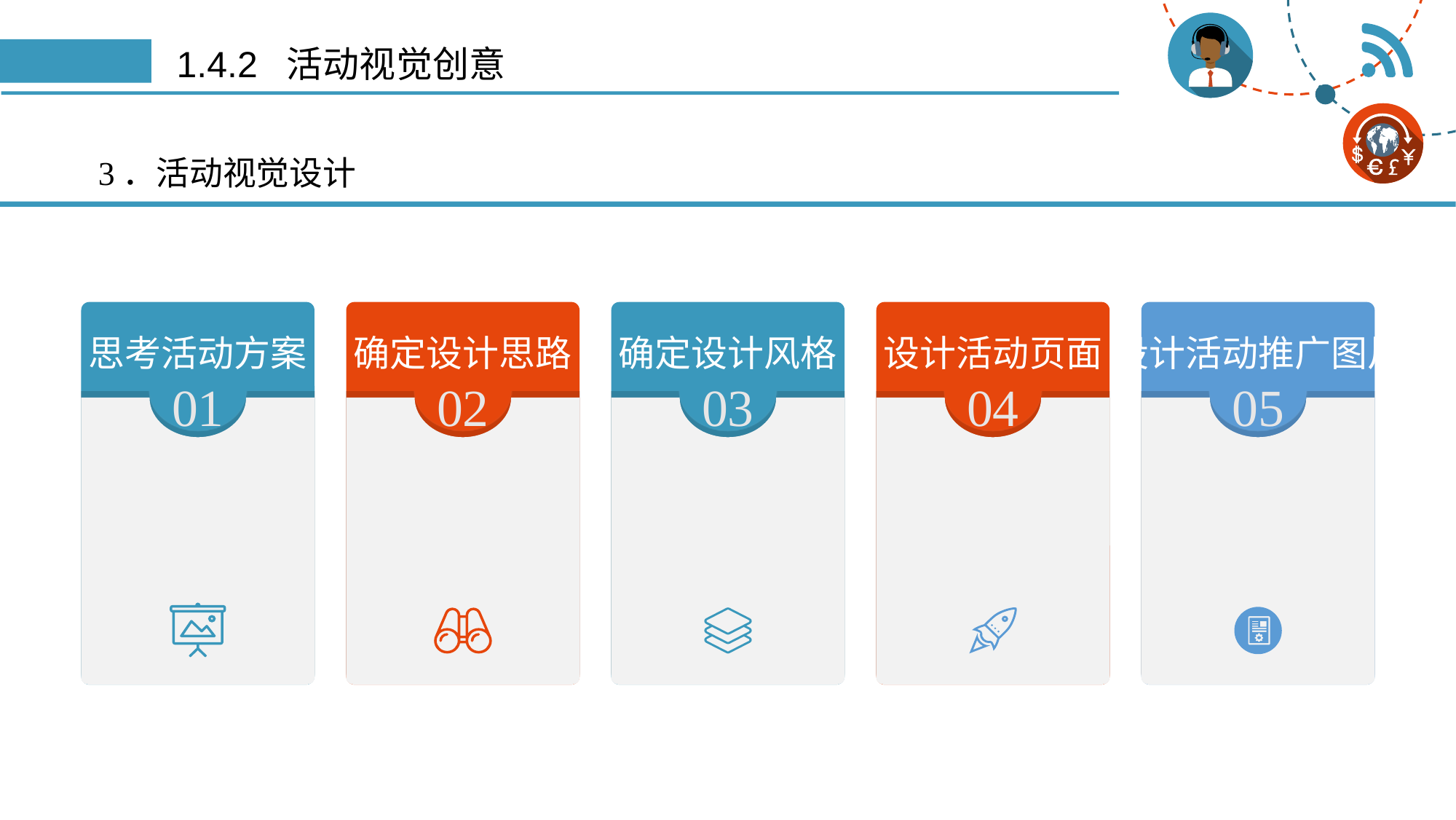

# 1.4.2  活动视觉创意
3．活动视觉设计

思考活动方案
01

确定设计思路
02

确定设计风格
03

设计活动页面
04

设计活动推广图片
05